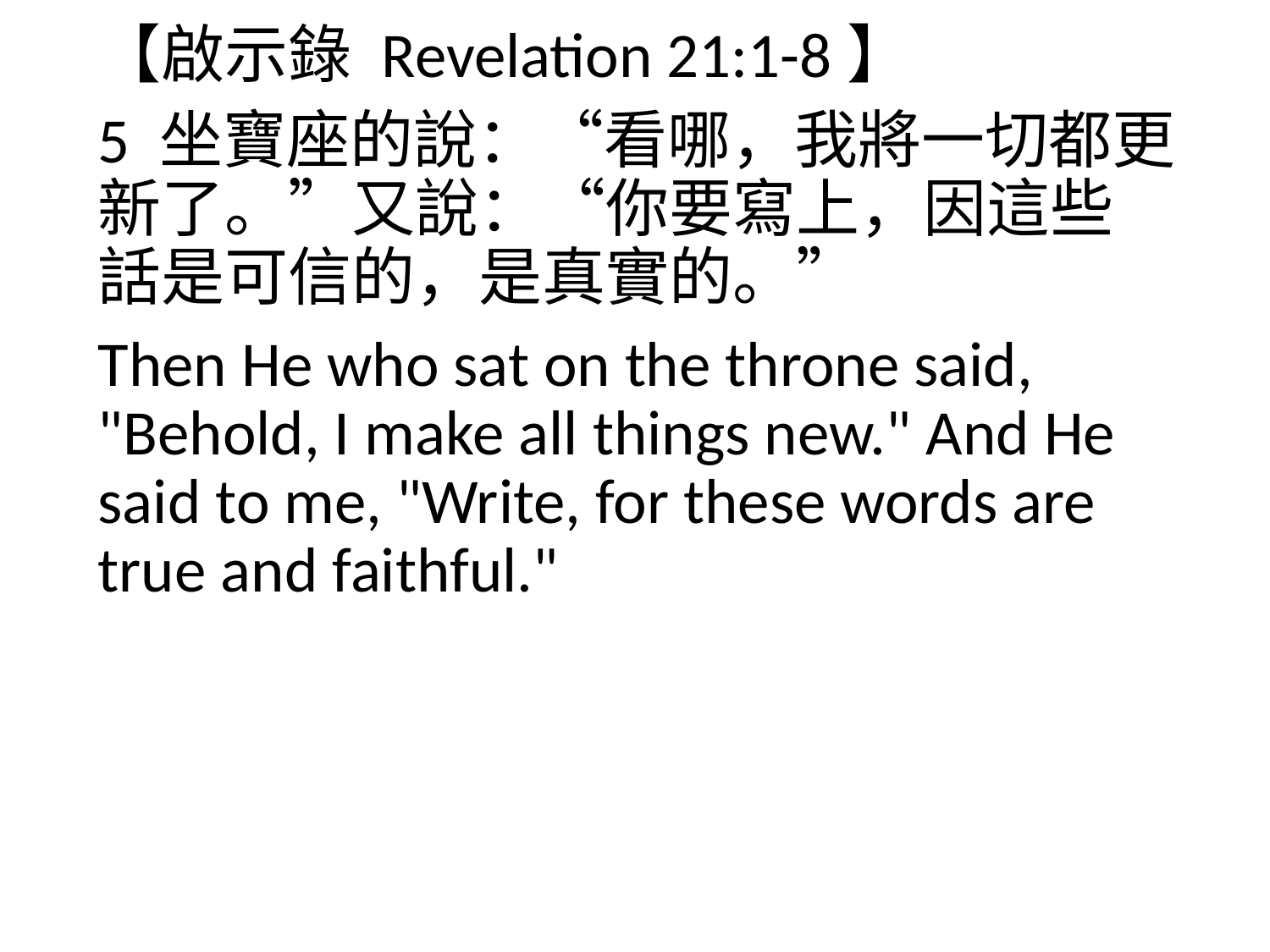

【啟示錄 Revelation 21:1-8】
5 坐寶座的說：“看哪，我將一切都更新了。”又說：“你要寫上，因這些話是可信的，是真實的。”
Then He who sat on the throne said, "Behold, I make all things new." And He said to me, "Write, for these words are true and faithful."